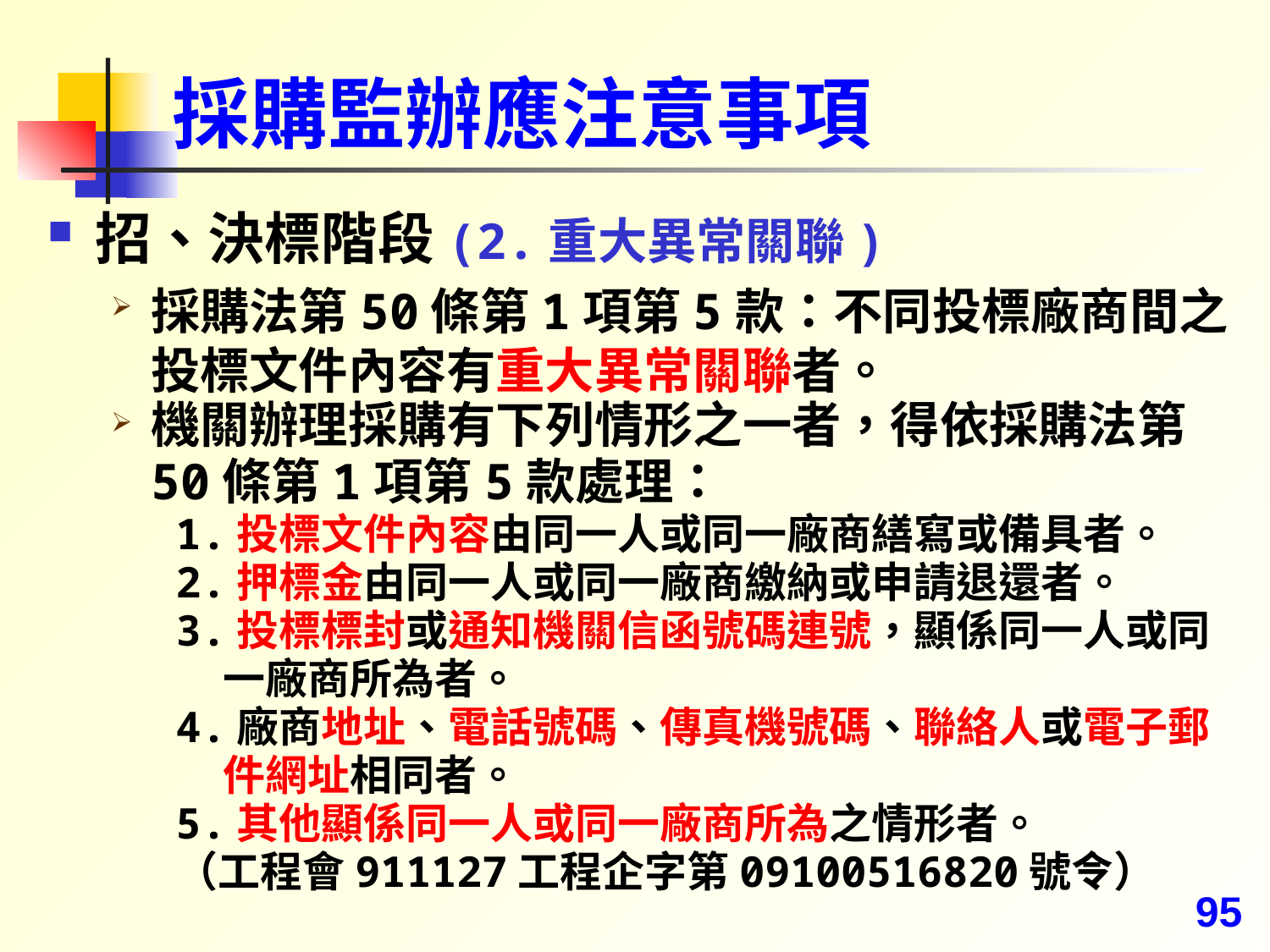

# 採購監辦應注意事項
招、決標階段(2.重大異常關聯)
採購法第50條第1項第5款：不同投標廠商間之投標文件內容有重大異常關聯者。
機關辦理採購有下列情形之一者，得依採購法第50條第1項第5款處理：
1.投標文件內容由同一人或同一廠商繕寫或備具者。
2.押標金由同一人或同一廠商繳納或申請退還者。
3.投標標封或通知機關信函號碼連號，顯係同一人或同一廠商所為者。
4.廠商地址、電話號碼、傳真機號碼、聯絡人或電子郵件網址相同者。
5.其他顯係同一人或同一廠商所為之情形者。
（工程會911127工程企字第09100516820號令）
95